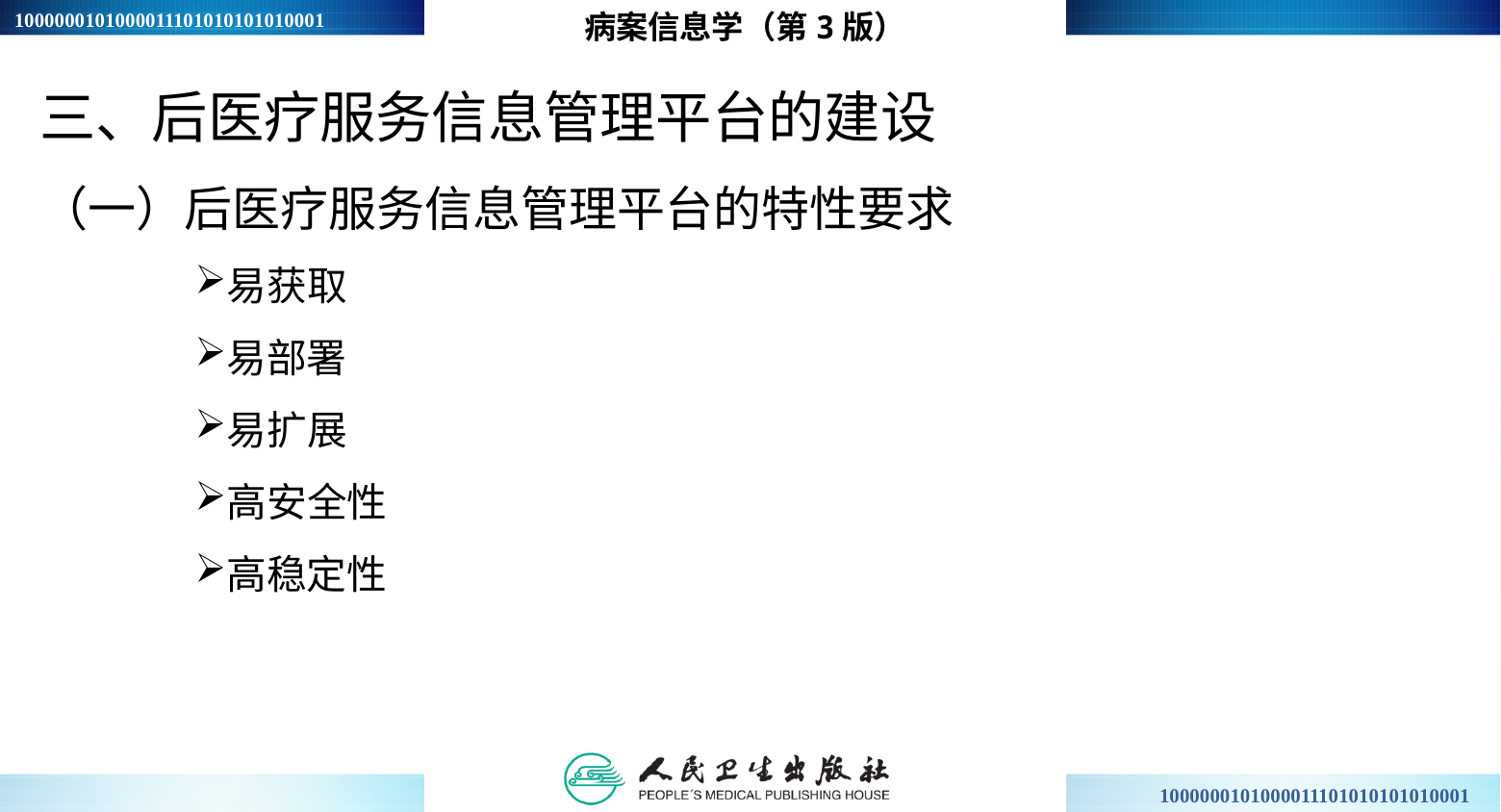

病案信息学（第3版）
三、后医疗服务信息管理平台的建设
（一）后医疗服务信息管理平台的特性要求
易获取
易部署
易扩展
高安全性
高稳定性